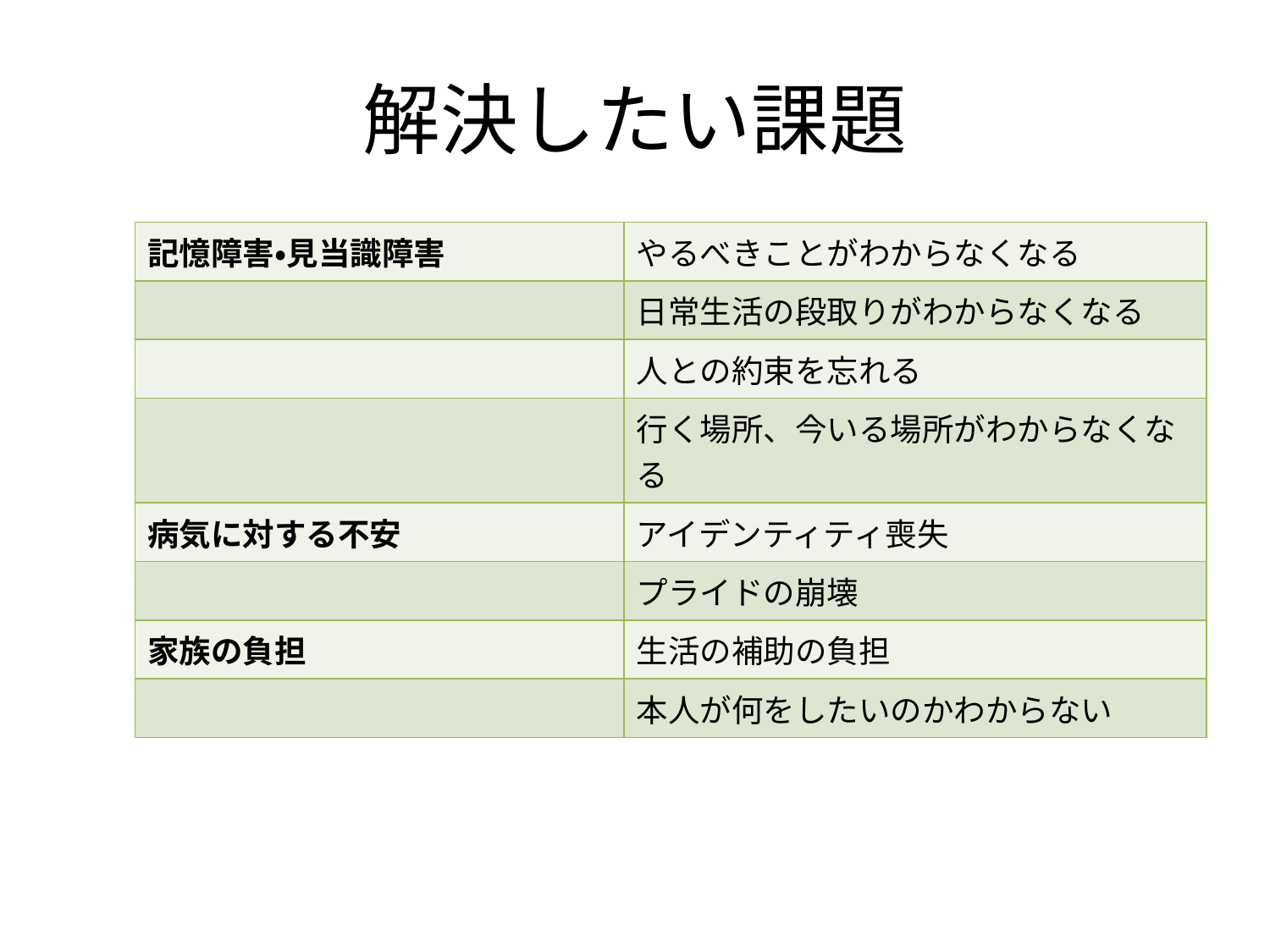

# 解決したい課題
| 記憶障害・見当識障害 | やるべきことがわからなくなる |
| --- | --- |
|  | 日常生活の段取りがわからなくなる |
|  | 人との約束を忘れる |
|  | 行く場所、今いる場所がわからなくなる |
| 病気に対する不安 | アイデンティティ喪失 |
|  | プライドの崩壊 |
| 家族の負担 | 生活の補助の負担 |
|  | 本人が何をしたいのかわからない |